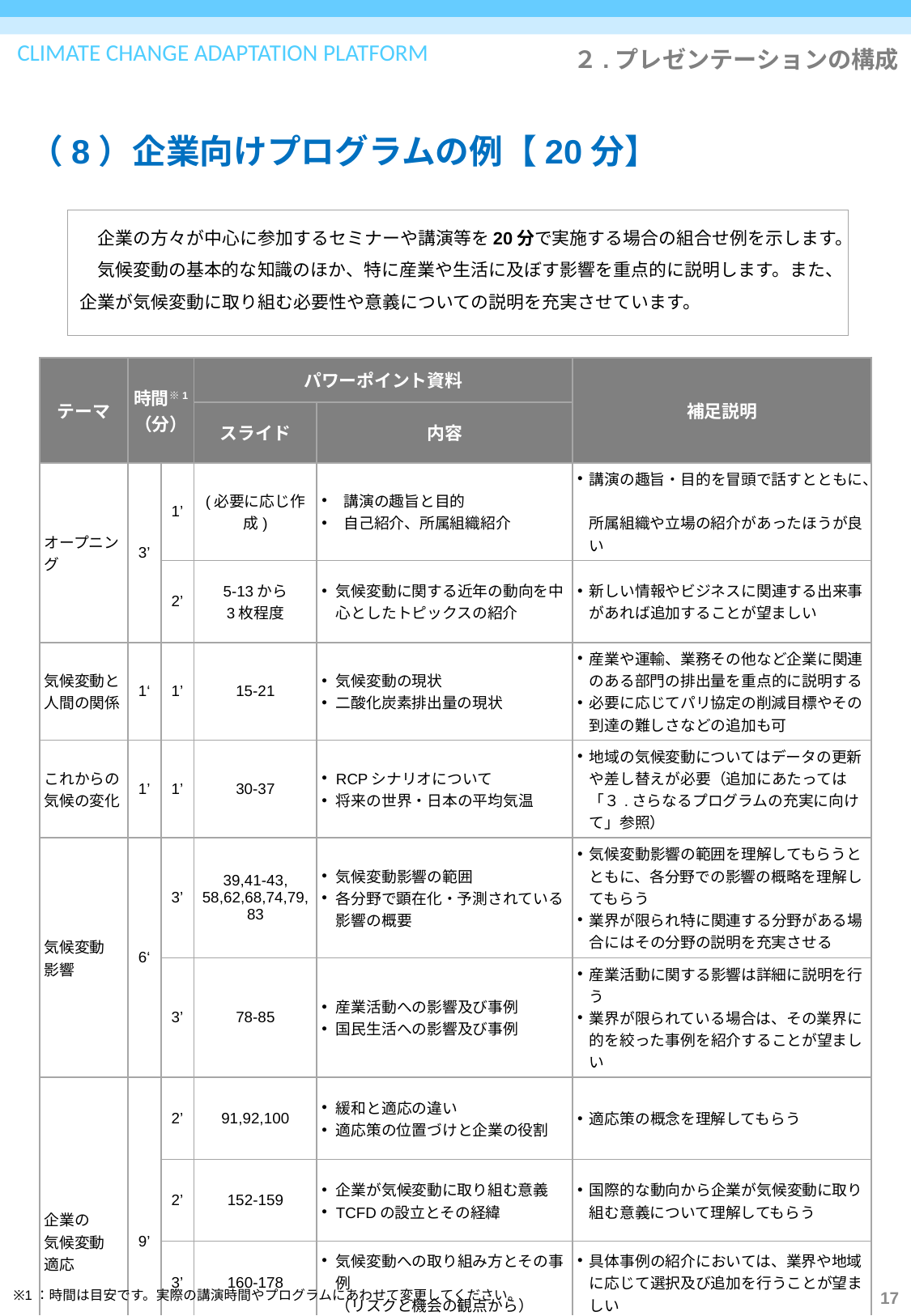

２.プレゼンテーションの構成
# （8）企業向けプログラムの例【20分】
　企業の方々が中心に参加するセミナーや講演等を20分で実施する場合の組合せ例を示します。　気候変動の基本的な知識のほか、特に産業や生活に及ぼす影響を重点的に説明します。また、企業が気候変動に取り組む必要性や意義についての説明を充実させています。
| テーマ | 時間※1 （分） |  | パワーポイント資料 |  | 補足説明 |
| --- | --- | --- | --- | --- | --- |
|  |  |  | スライド | 内容 |  |
| オープニング | 3’ | 1’ | (必要に応じ作成) | 講演の趣旨と目的 自己紹介、所属組織紹介 | 講演の趣旨・目的を冒頭で話すとともに、 所属組織や立場の紹介があったほうが良い |
|  |  | 2’ | 5-13から 3枚程度 | 気候変動に関する近年の動向を中心としたトピックスの紹介 | 新しい情報やビジネスに関連する出来事があれば追加することが望ましい |
| 気候変動と人間の関係 | 1‘ | 1’ | 15-21 | 気候変動の現状 二酸化炭素排出量の現状 | 産業や運輸、業務その他など企業に関連のある部門の排出量を重点的に説明する 必要に応じてパリ協定の削減目標やその到達の難しさなどの追加も可 |
| これからの 気候の変化 | 1’ | 1’ | 30-37 | RCPシナリオについて 将来の世界・日本の平均気温 | 地域の気候変動についてはデータの更新や差し替えが必要（追加にあたっては「３.さらなるプログラムの充実に向けて」参照） |
| 気候変動 影響 | 6‘ | 3’ | 39,41-43, 58,62,68,74,79,83 | 気候変動影響の範囲 各分野で顕在化・予測されている影響の概要 | 気候変動影響の範囲を理解してもらうとともに、各分野での影響の概略を理解してもらう 業界が限られ特に関連する分野がある場合にはその分野の説明を充実させる |
|  |  | 3’ | 78-85 | 産業活動への影響及び事例 国民生活への影響及び事例 | 産業活動に関する影響は詳細に説明を行う 業界が限られている場合は、その業界に的を絞った事例を紹介することが望ましい |
| 企業の 気候変動 適応 | 9’ | 2’ | 91,92,100 | 緩和と適応の違い 適応策の位置づけと企業の役割 | 適応策の概念を理解してもらう |
|  |  | 2’ | 152-159 | 企業が気候変動に取り組む意義 TCFDの設立とその経緯 | 国際的な動向から企業が気候変動に取り組む意義について理解してもらう |
|  |  | 3’ | 160-178 | 気候変動への取り組み方とその事例 （リスクと機会の観点から） | 具体事例の紹介においては、業界や地域に応じて選択及び追加を行うことが望ましい |
|  |  | 2’ | 179,180 | 財務やガバナンス上の扱い | 経営計画への取り入れ方や運用方法についてのTCFDにおける方針の紹介 |
17
※1：時間は目安です。実際の講演時間やプログラムにあわせて変更してください。